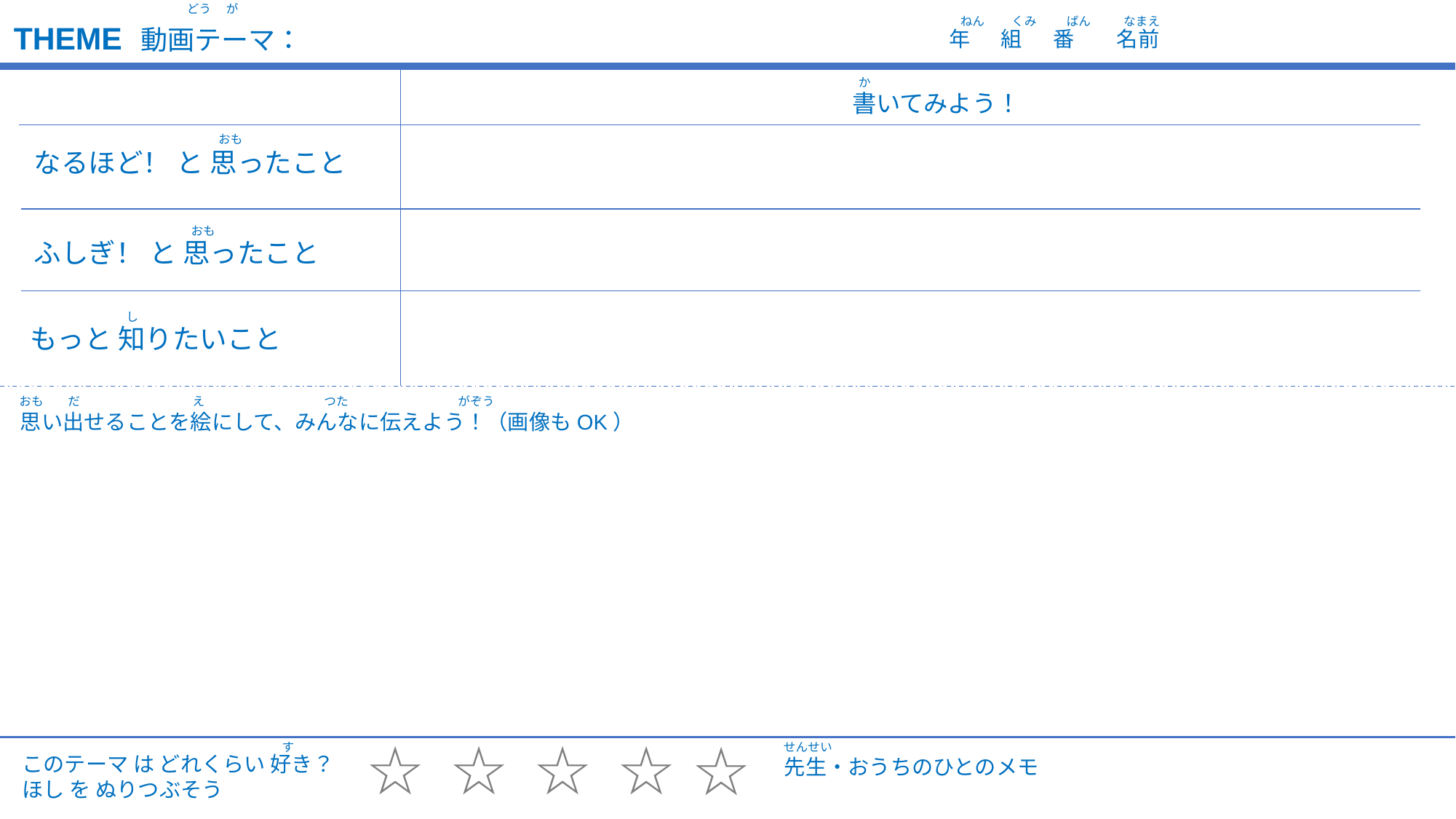

どう　 が
THEME　動画テーマ：

             ねん　 　くみ　　  ばん            なまえ
             年　  組　  番　　名前
か
書いてみよう！
おも

なるほど！ と 思ったこと

おも
ふしぎ！ と 思ったこと
し

もっと 知りたいこと
おも　　だ　　　　　　　　　 え                                            つた　　　　　　　　　がぞう
思い出せることを絵にして、みんなに伝えよう！（画像もOK）
☆
☆
☆
☆
☆
せんせい
す
先生・おうちのひとのメモ
このテーマ は どれくらい 好き？
ほし を ぬりつぶそう